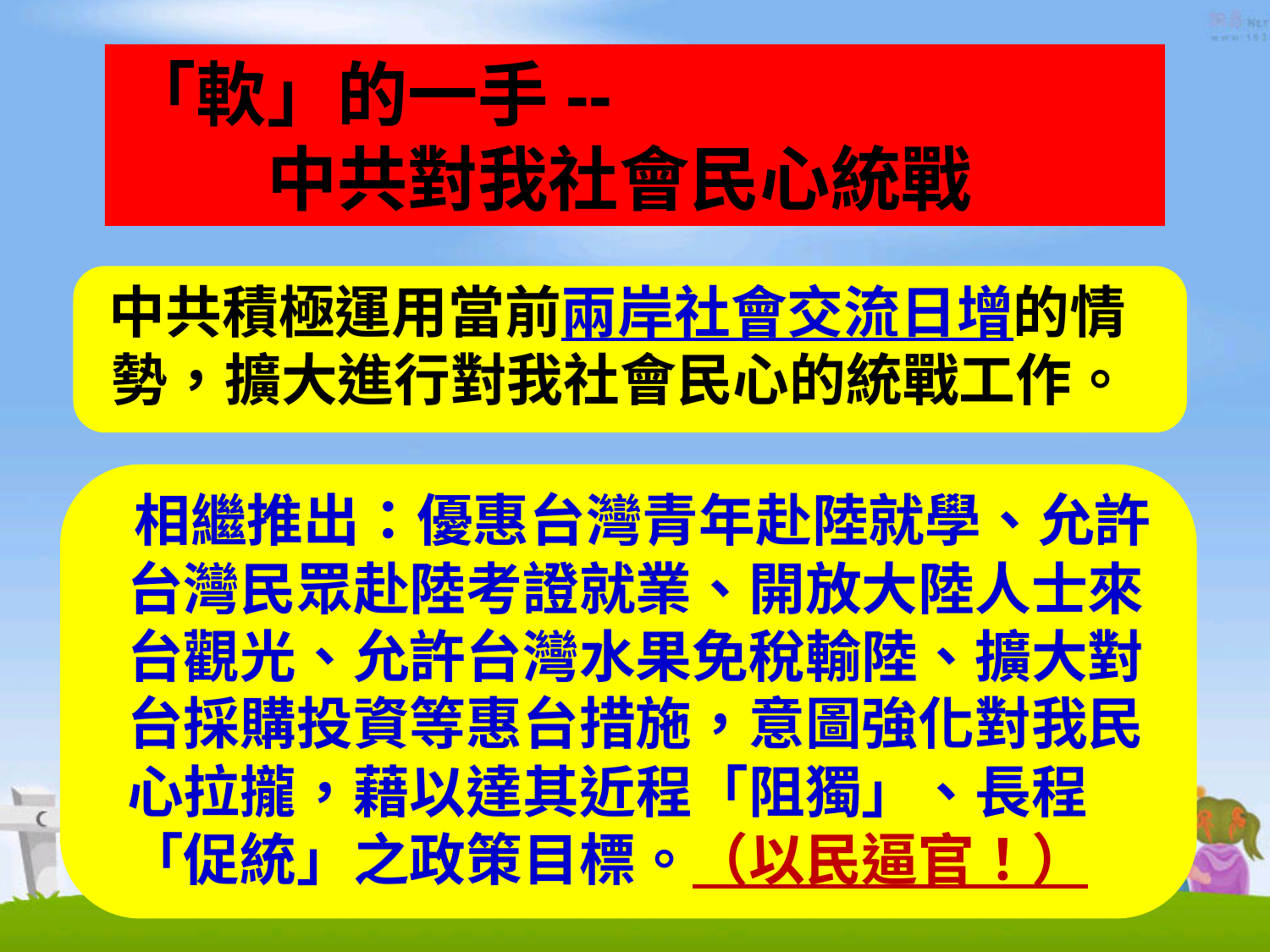

「軟」的一手--                            中共對我社會民心統戰

  中共積極運用當前兩岸社會交流日增的情  勢，擴大進行對我社會民心的統戰工作。

   相繼推出：優惠台灣青年赴陸就學、允許台灣民眾赴陸考證就業、開放大陸人士來台觀光、允許台灣水果免稅輸陸、擴大對台採購投資等惠台措施，意圖強化對我民心拉攏，藉以達其近程「阻獨」、長程「促統」之政策目標。（以民逼官！）